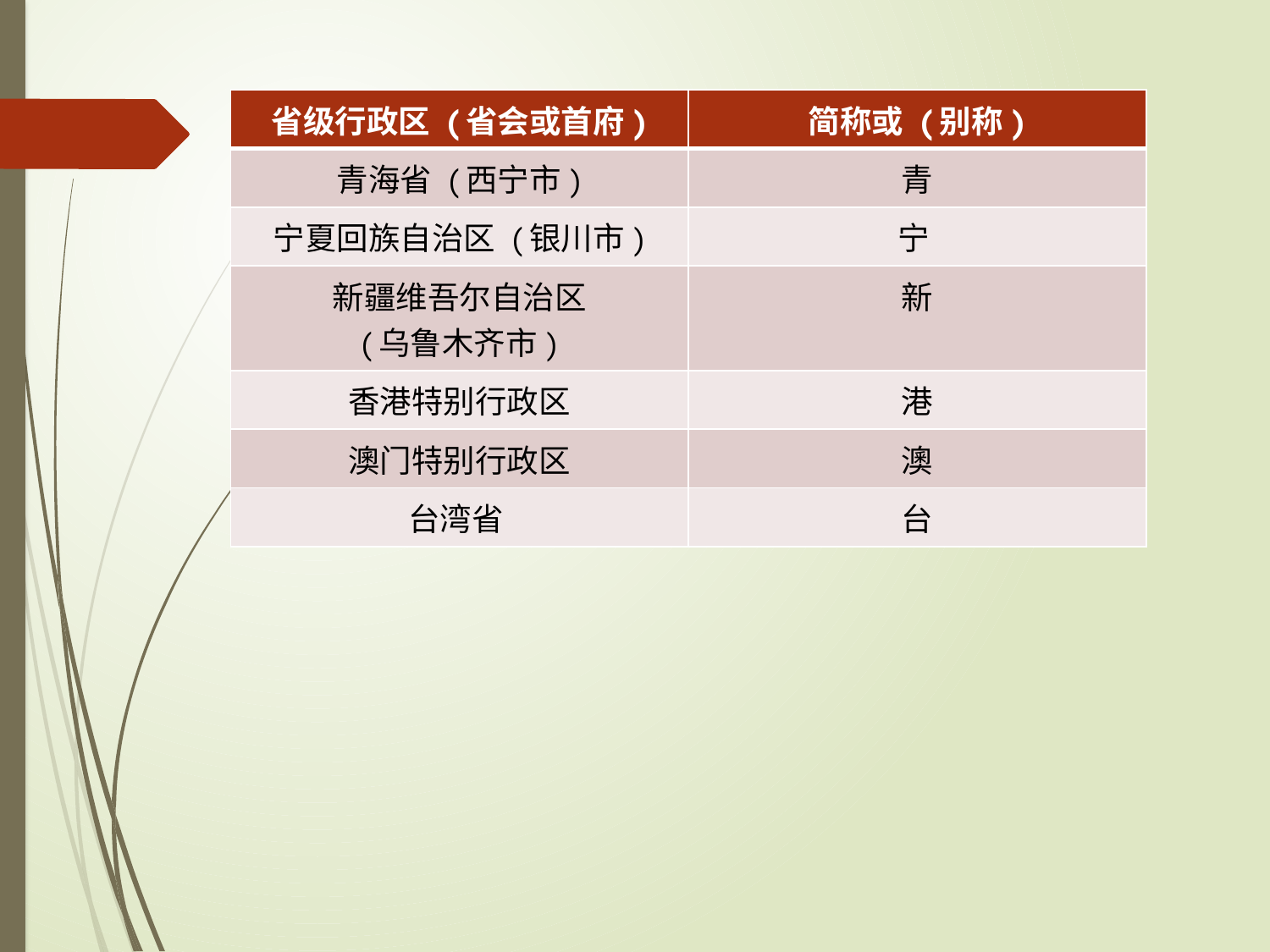

| 省级行政区 (省会或首府) | 简称或 (别称) |
| --- | --- |
| 青海省 (西宁市) | 青 |
| 宁夏回族自治区 (银川市) | 宁 |
| 新疆维吾尔自治区 (乌鲁木齐市) | 新 |
| 香港特别行政区 | 港 |
| 澳门特别行政区 | 澳 |
| 台湾省 | 台 |